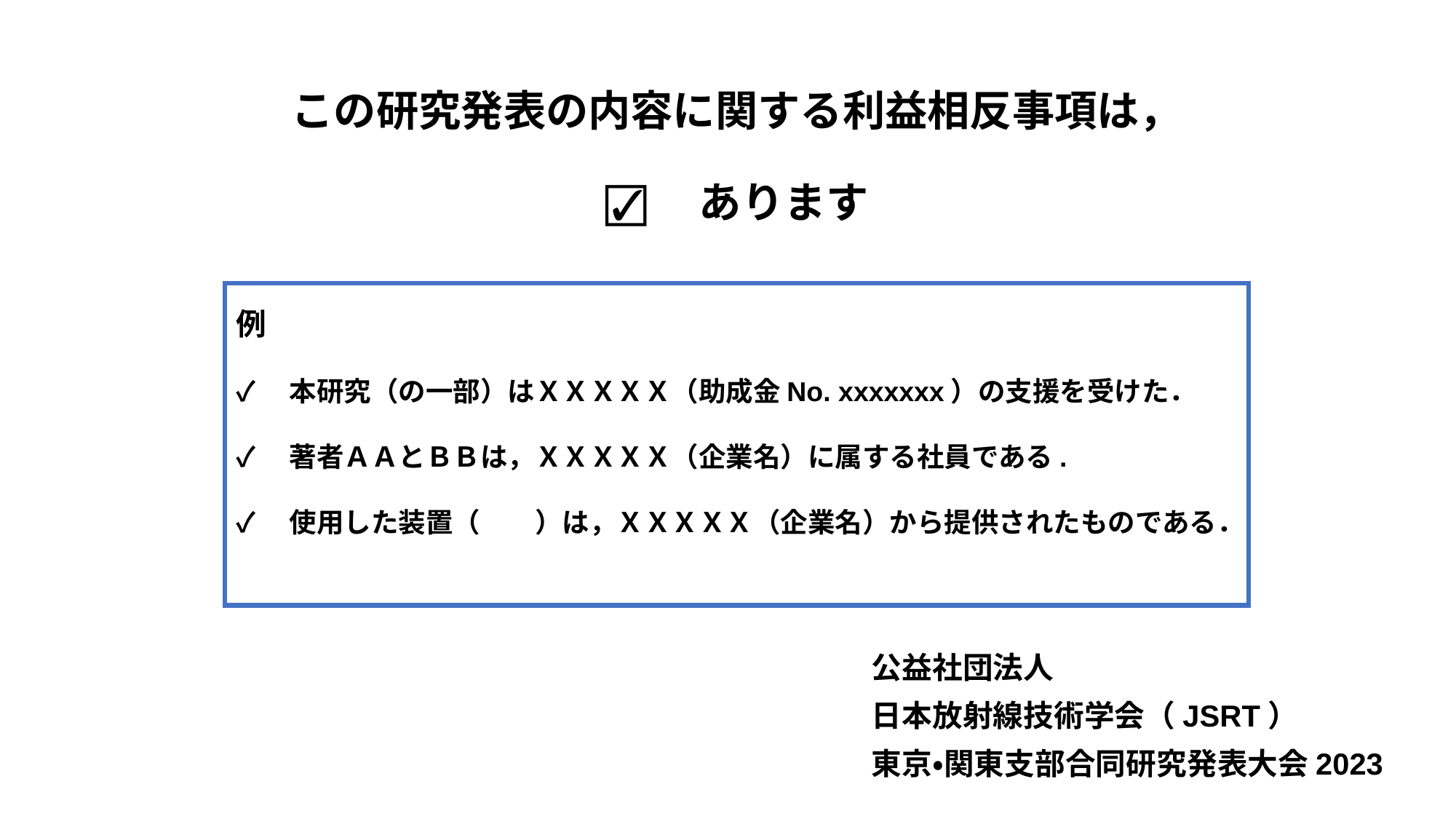

この研究発表の内容に関する利益相反事項は，
☑ 　あります

例

✓　本研究（の一部）はＸＸＸＸＸ（助成金No. xxxxxxx）の支援を受けた．

✓　著者ＡＡとＢＢは，ＸＸＸＸＸ（企業名）に属する社員である.

✓　使用した装置（　　）は，ＸＸＸＸＸ（企業名）から提供されたものである．
公益社団法人
日本放射線技術学会（JSRT）
東京・関東支部合同研究発表大会2023